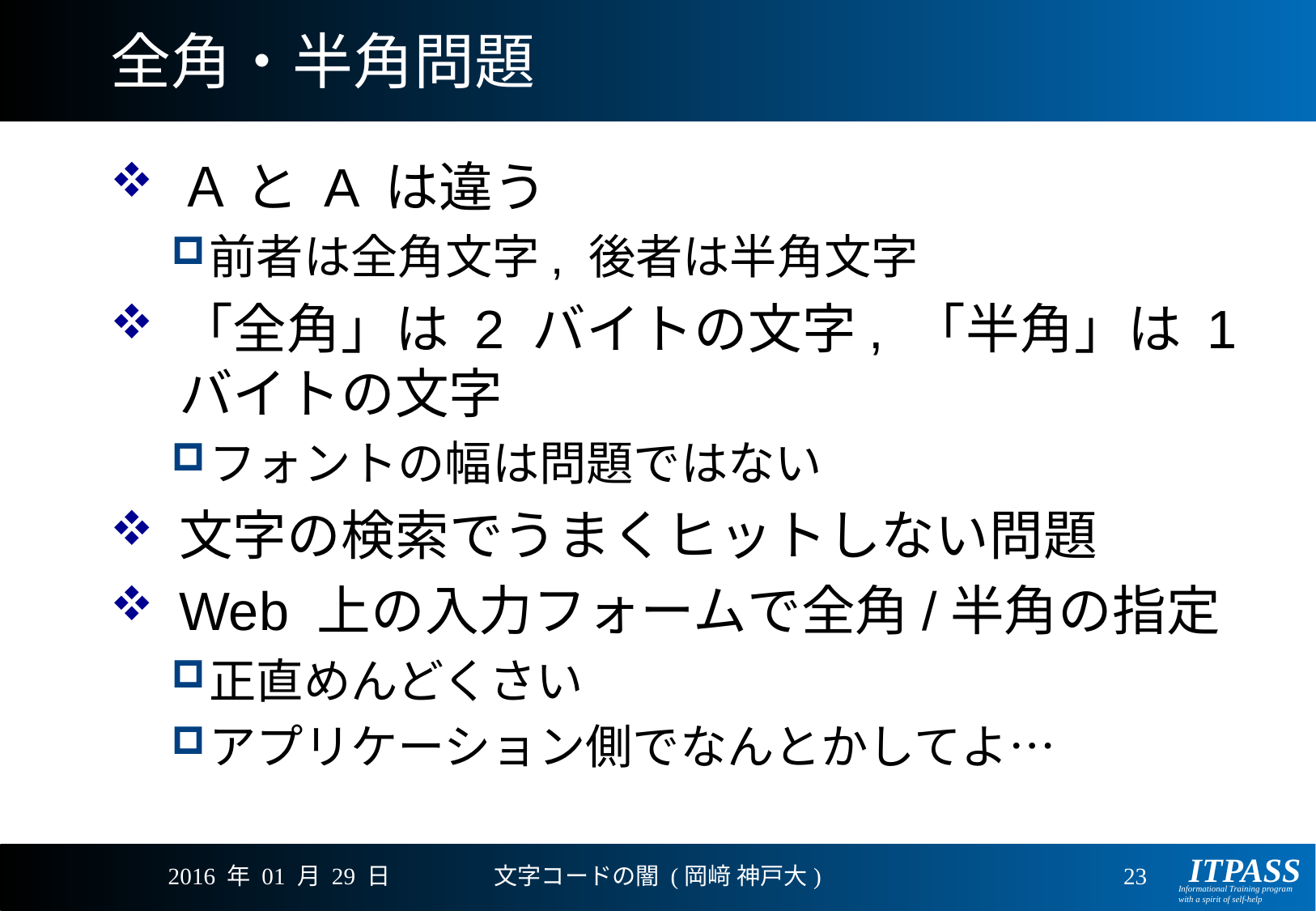

# 全角・半角問題
Ａ と A は違う
前者は全角文字, 後者は半角文字
「全角」は 2 バイトの文字, 「半角」は 1 バイトの文字
フォントの幅は問題ではない
文字の検索でうまくヒットしない問題
Web 上の入力フォームで全角/半角の指定
正直めんどくさい
アプリケーション側でなんとかしてよ…
2016 年 01 月 29 日
文字コードの闇 (岡﨑 神戸大)
23